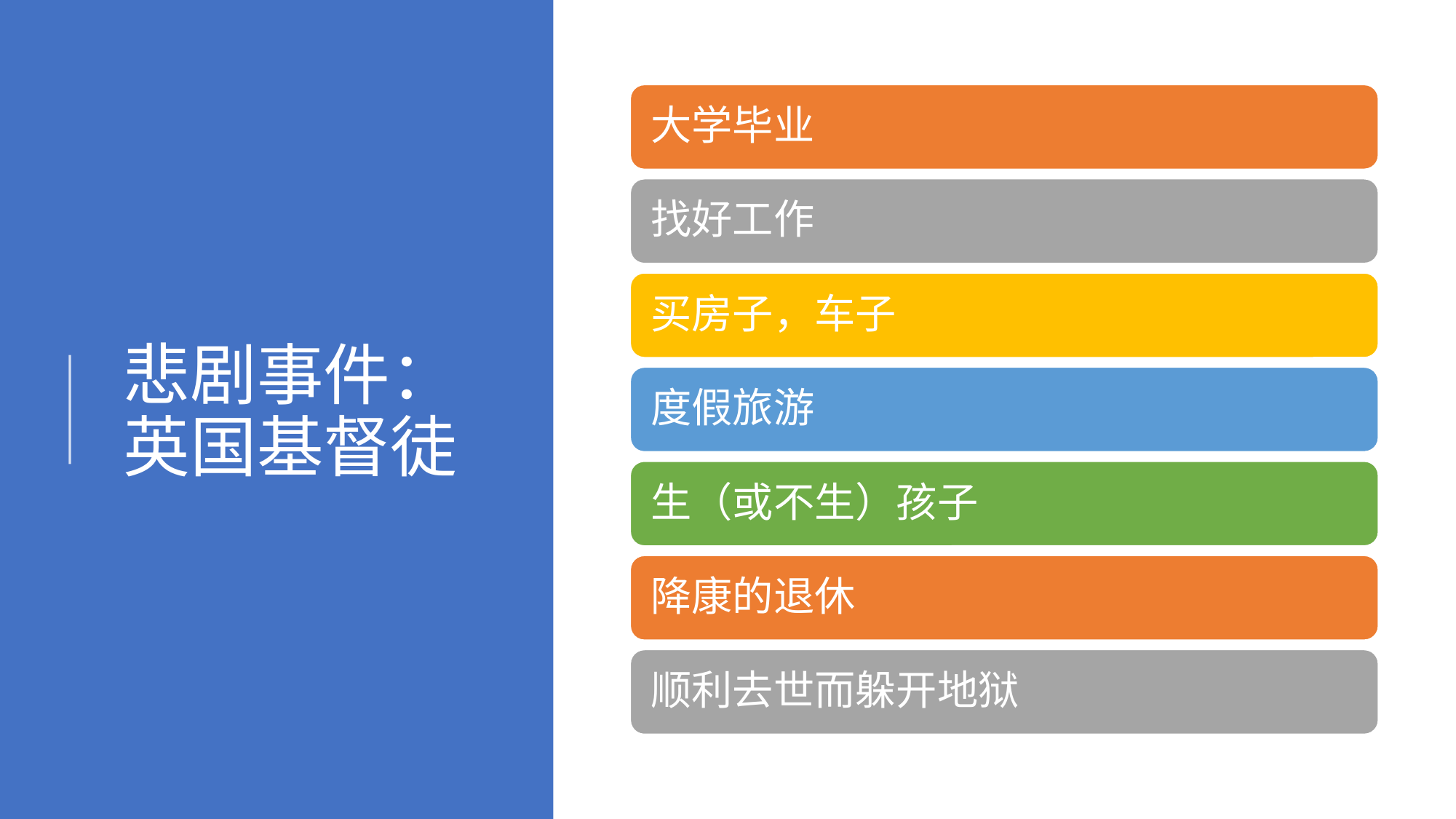

大学毕业
找好工作
买房子，车子
度假旅游
生（或不生）孩子
降康的退休
顺利去世而躲开地狱
# 悲剧事件：英国基督徒